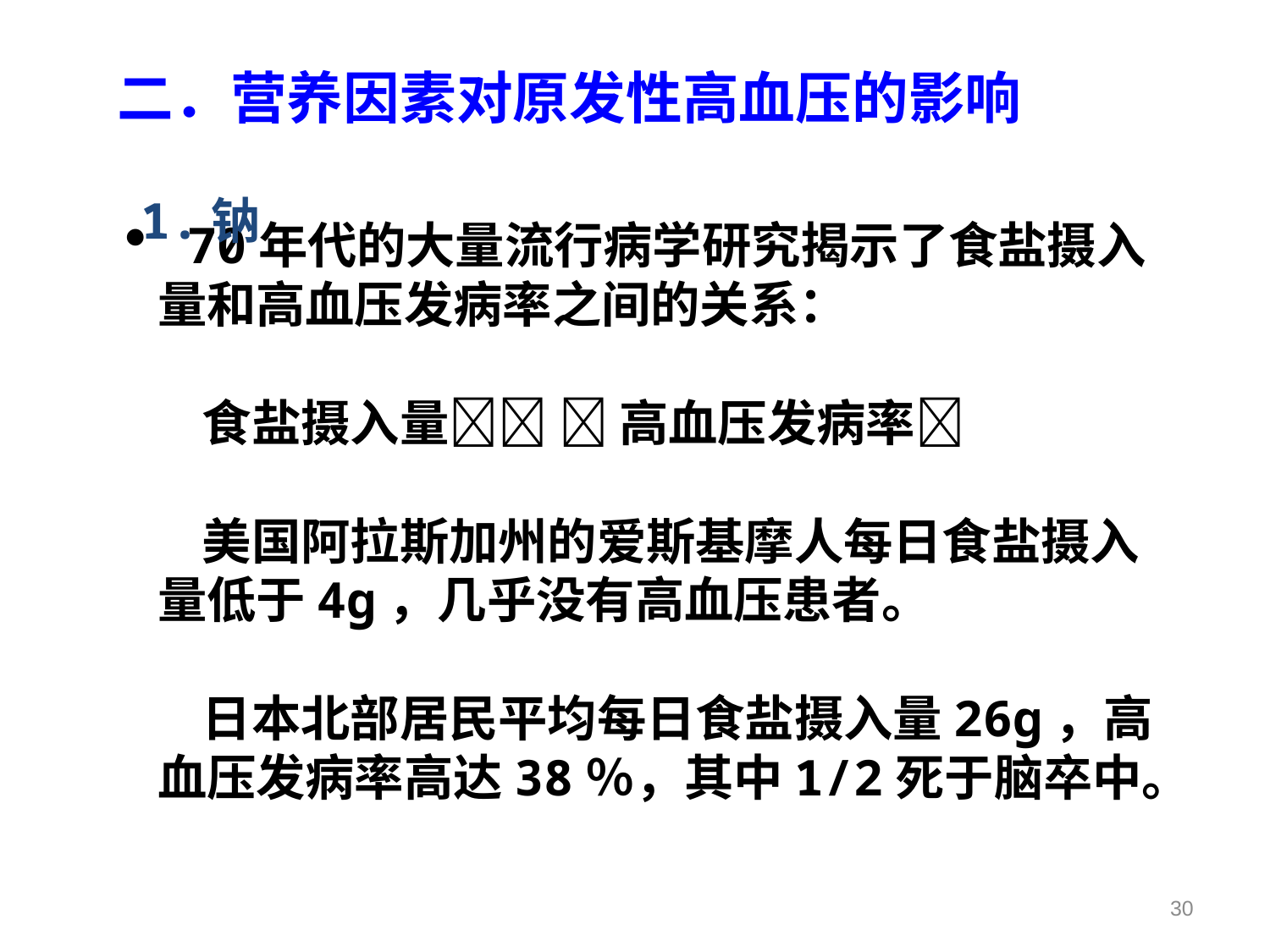

二．营养因素对原发性高血压的影响
 1.钠
 70年代的大量流行病学研究揭示了食盐摄入量和高血压发病率之间的关系：
    食盐摄入量 ↑ → 高血压发病率↑
    美国阿拉斯加州的爱斯基摩人每日食盐摄入量低于4g，几乎没有高血压患者。
    日本北部居民平均每日食盐摄入量26g，高血压发病率高达38％，其中1/2死于脑卒中。
30